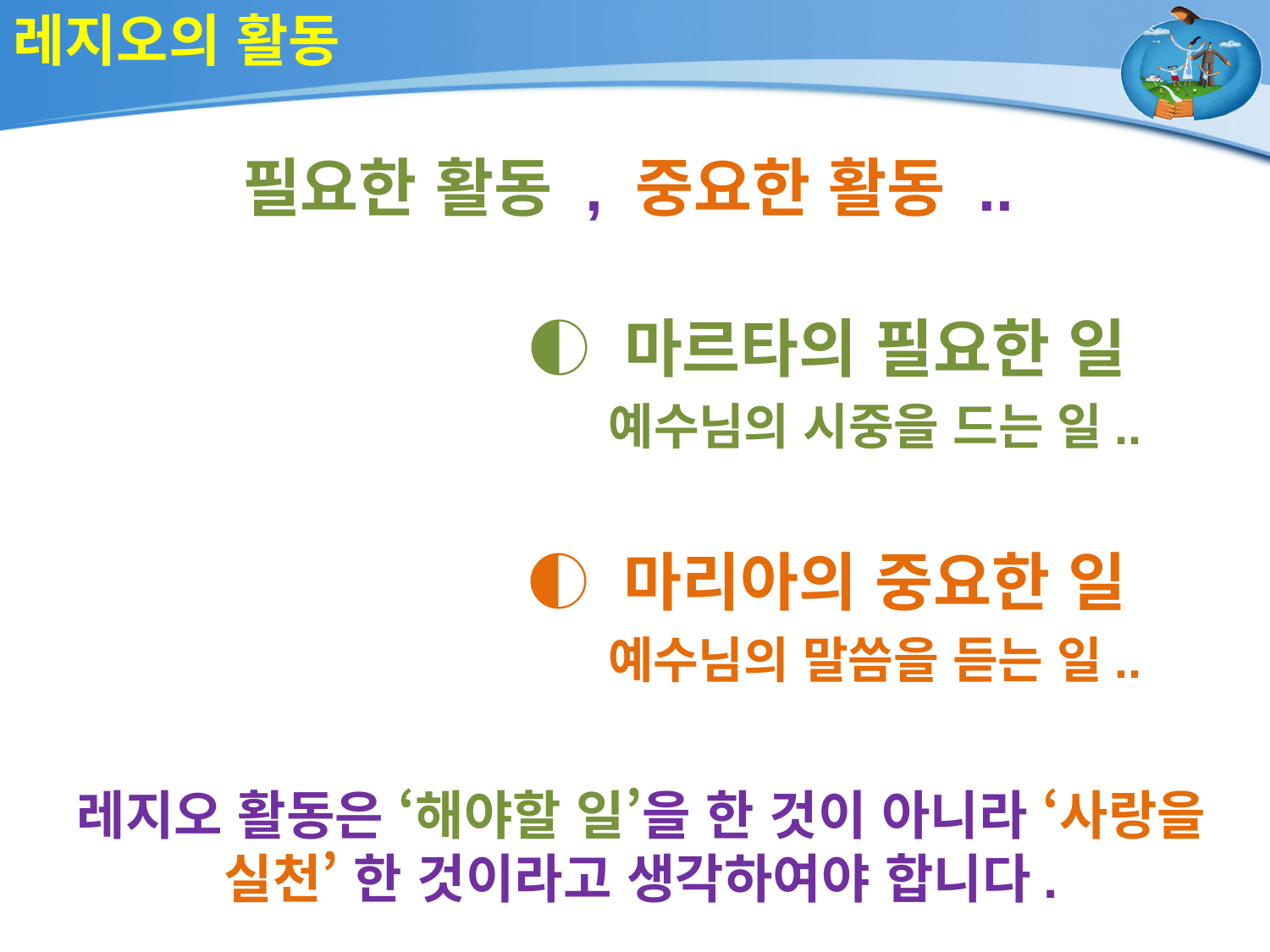

# 레지오의 활동
필요한 활동 , 중요한 활동 ..
◐ 마르타의 필요한 일
     예수님의 시중을 드는 일..

◐ 마리아의 중요한 일
     예수님의 말씀을 듣는 일..
레지오 활동은 ‘해야할 일’을 한 것이 아니라 ‘사랑을 실천’ 한 것이라고 생각하여야 합니다.